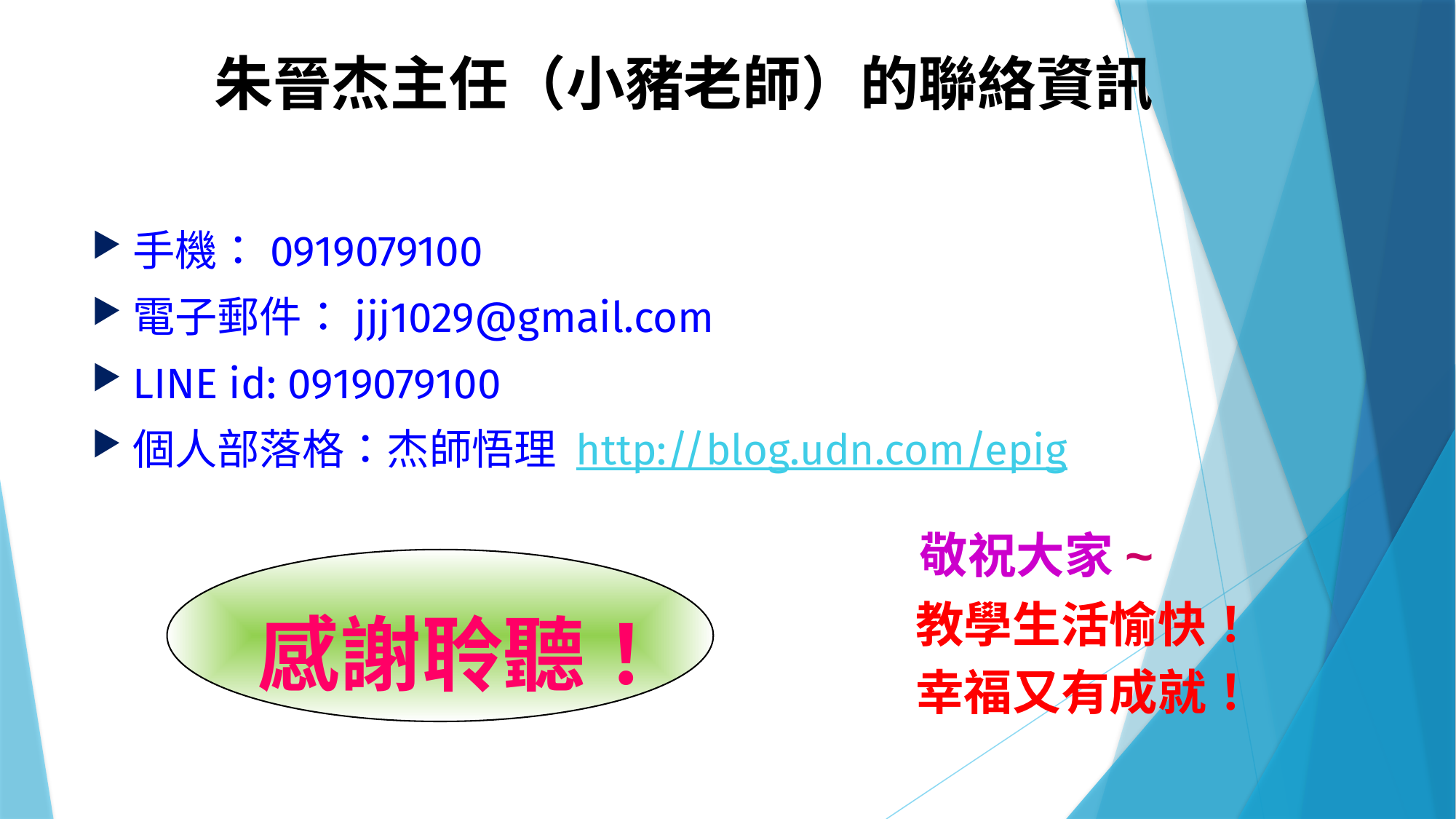

# 朱晉杰主任（小豬老師）的聯絡資訊
手機：0919079100
電子郵件：jjj1029@gmail.com
LINE id: 0919079100
個人部落格：杰師悟理 http://blog.udn.com/epig

  敬祝大家~
  教學生活愉快！
  幸福又有成就！

感謝聆聽！